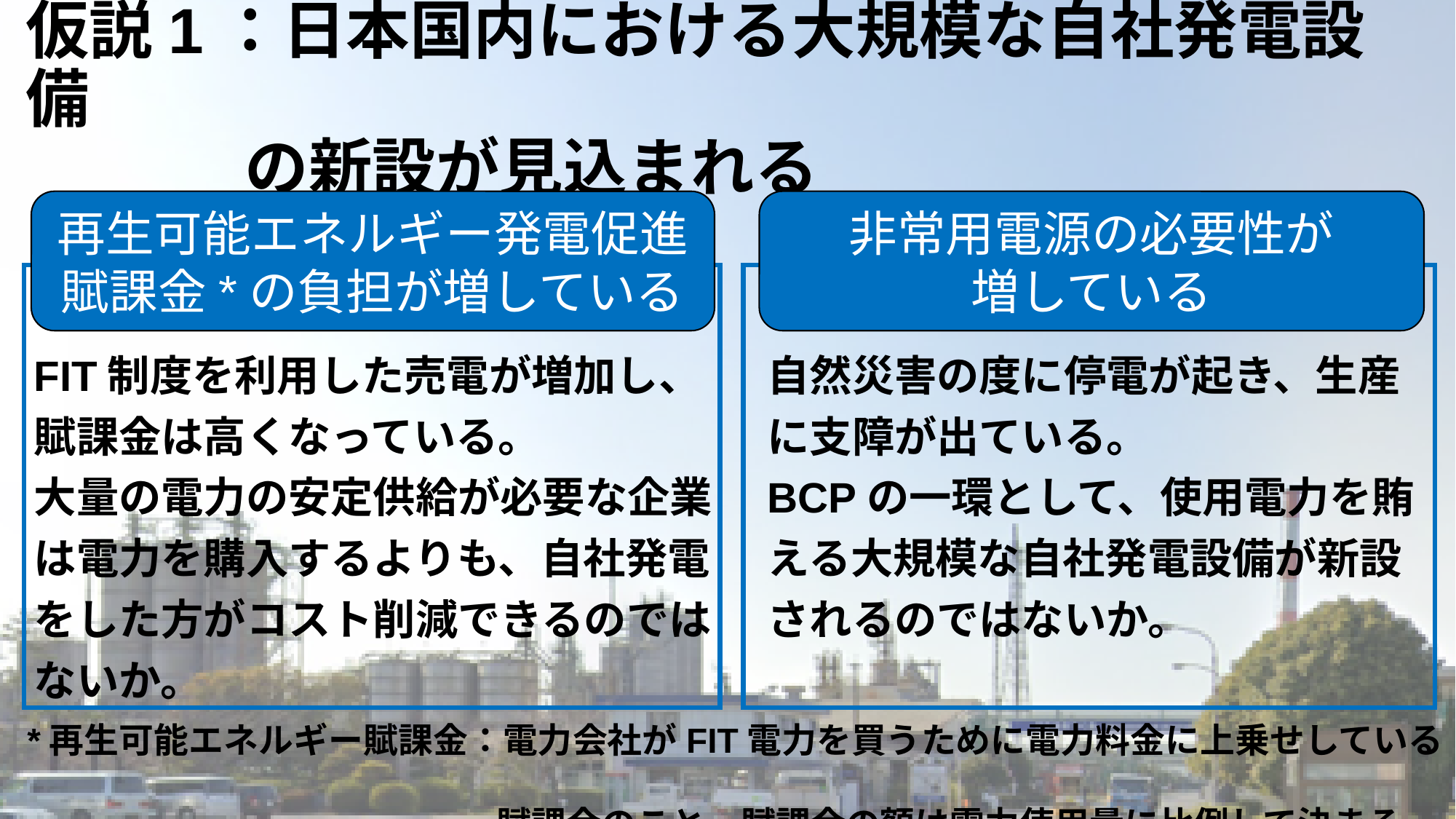

# 仮説1：日本国内における大規模な自社発電設備 　　　  の新設が見込まれる
非常用電源の必要性が
増している
再生可能エネルギー発電促進賦課金*の負担が増している

FIT制度を利用した売電が増加し、賦課金は高くなっている。
大量の電力の安定供給が必要な企業は電力を購入するよりも、自社発電をした方がコスト削減できるのではないか。
自然災害の度に停電が起き、生産に支障が出ている。
BCPの一環として、使用電力を賄える大規模な自社発電設備が新設されるのではないか。
*再生可能エネルギー賦課金：電力会社がFIT電力を買うために電力料金に上乗せしている　
　　　　　　　　　　　　　  賦課金のこと。賦課金の額は電力使用量に比例して決まる。